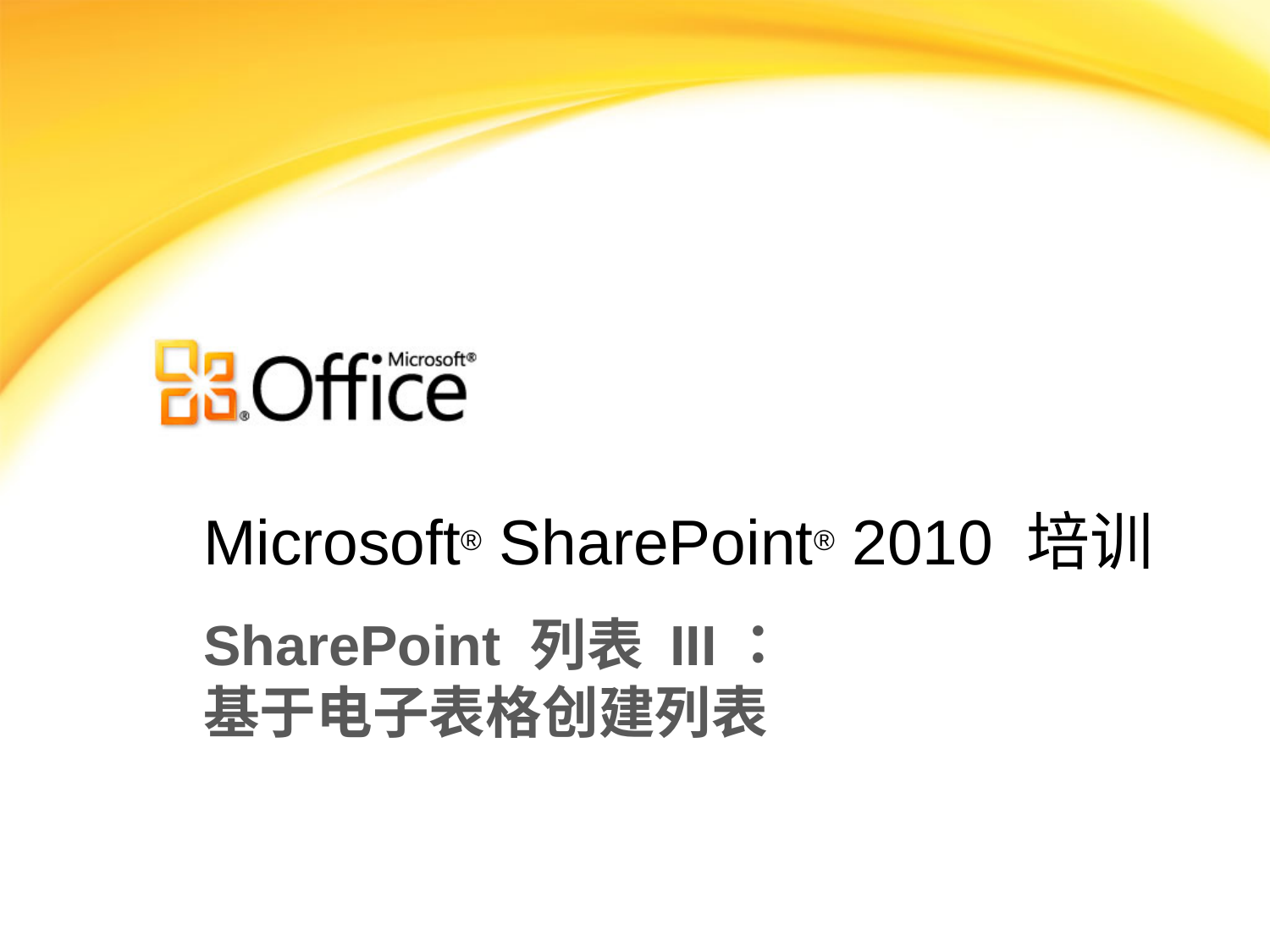

# Microsoft® SharePoint® 2010 培训
SharePoint 列表 III：
基于电子表格创建列表